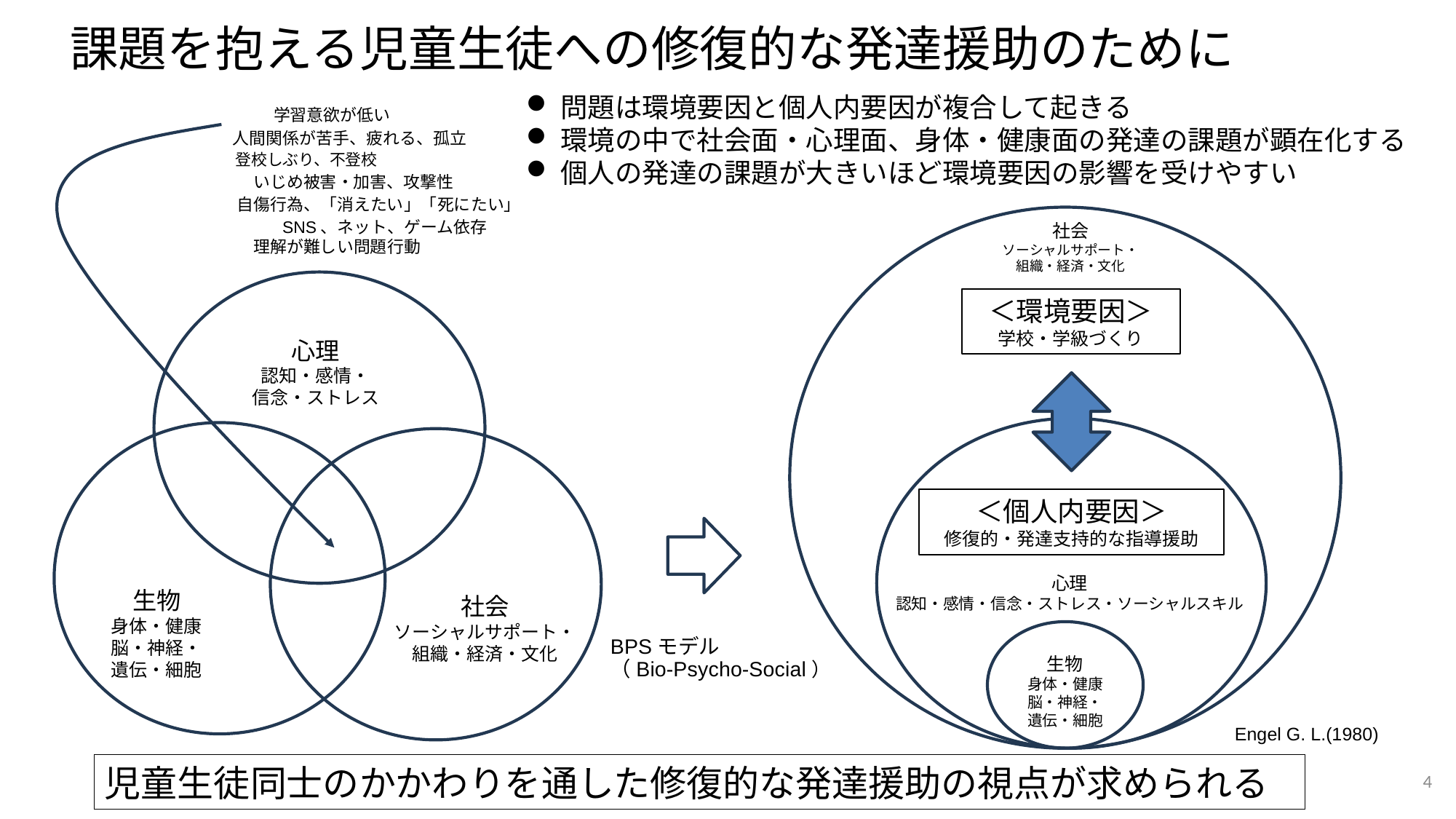

# 課題を抱える児童生徒への修復的な発達援助のために
問題は環境要因と個人内要因が複合して起きる
環境の中で社会面・心理面、身体・健康面の発達の課題が顕在化する
個人の発達の課題が大きいほど環境要因の影響を受けやすい
学習意欲が低い
人間関係が苦手、疲れる、孤立

登校しぶり、不登校
いじめ被害・加害、攻撃性
自傷行為、「消えたい」「死にたい」

SNS、ネット、ゲーム依存
社会
ソーシャルサポート・
組織・経済・文化
理解が難しい問題行動

＜環境要因＞
学校・学級づくり
心理
認知・感情・
信念・ストレス

＜個人内要因＞
修復的・発達支持的な指導援助

心理
認知・感情・信念・ストレス・ソーシャルスキル
生物
身体・健康
脳・神経・
遺伝・細胞
社会
ソーシャルサポート・
組織・経済・文化

BPSモデル
（Bio-Psycho-Social）
生物
身体・健康
脳・神経・
遺伝・細胞
Engel G. L.(1980)
児童生徒同士のかかわりを通した修復的な発達援助の視点が求められる
4